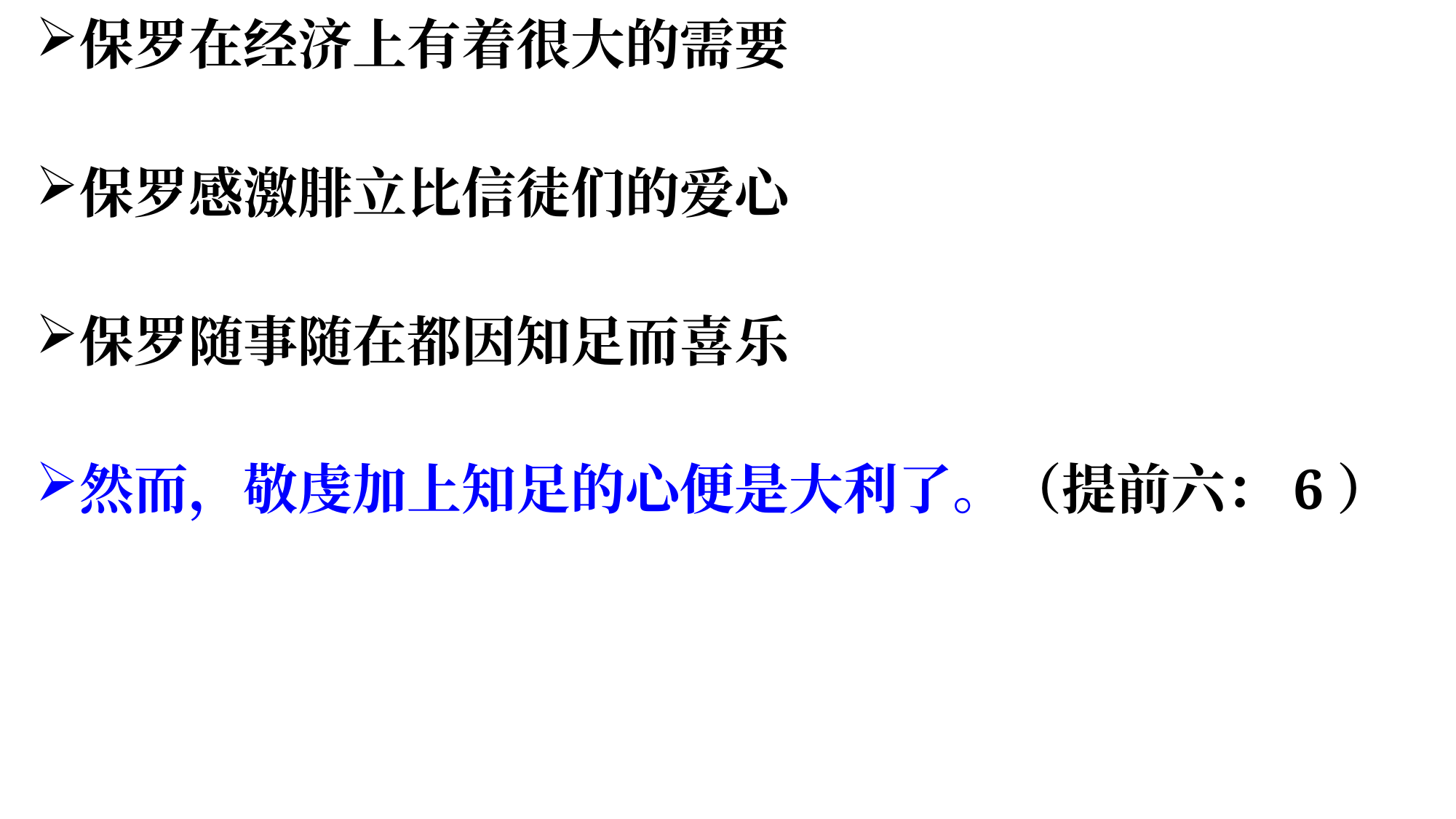

保罗在经济上有着很大的需要

保罗感激腓立比信徒们的爱心

保罗随事随在都因知足而喜乐

然而，敬虔加上知足的心便是大利了。（提前六：6）